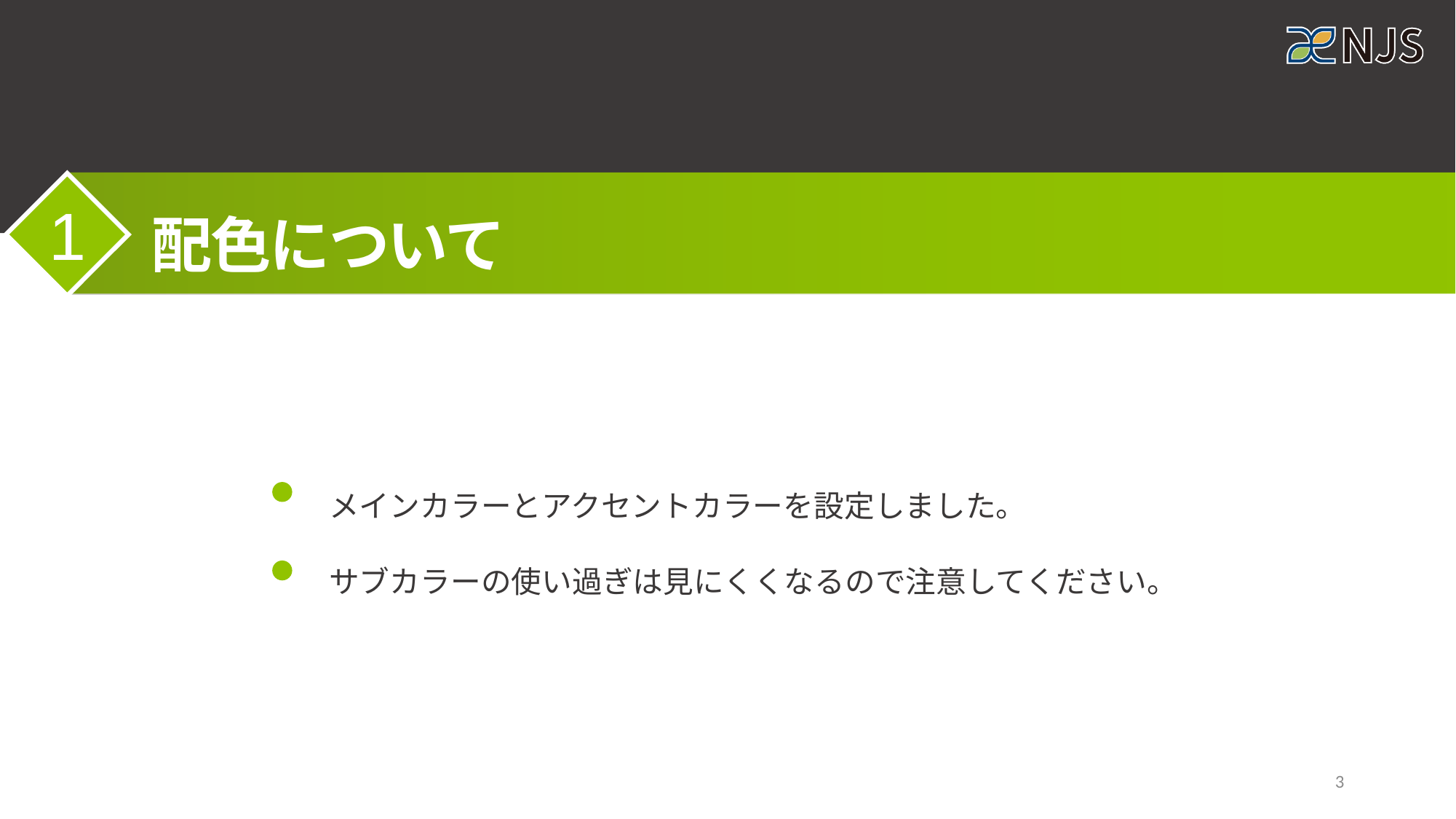

1
配色について
メインカラーとアクセントカラーを設定しました。
サブカラーの使い過ぎは見にくくなるので注意してください。

3